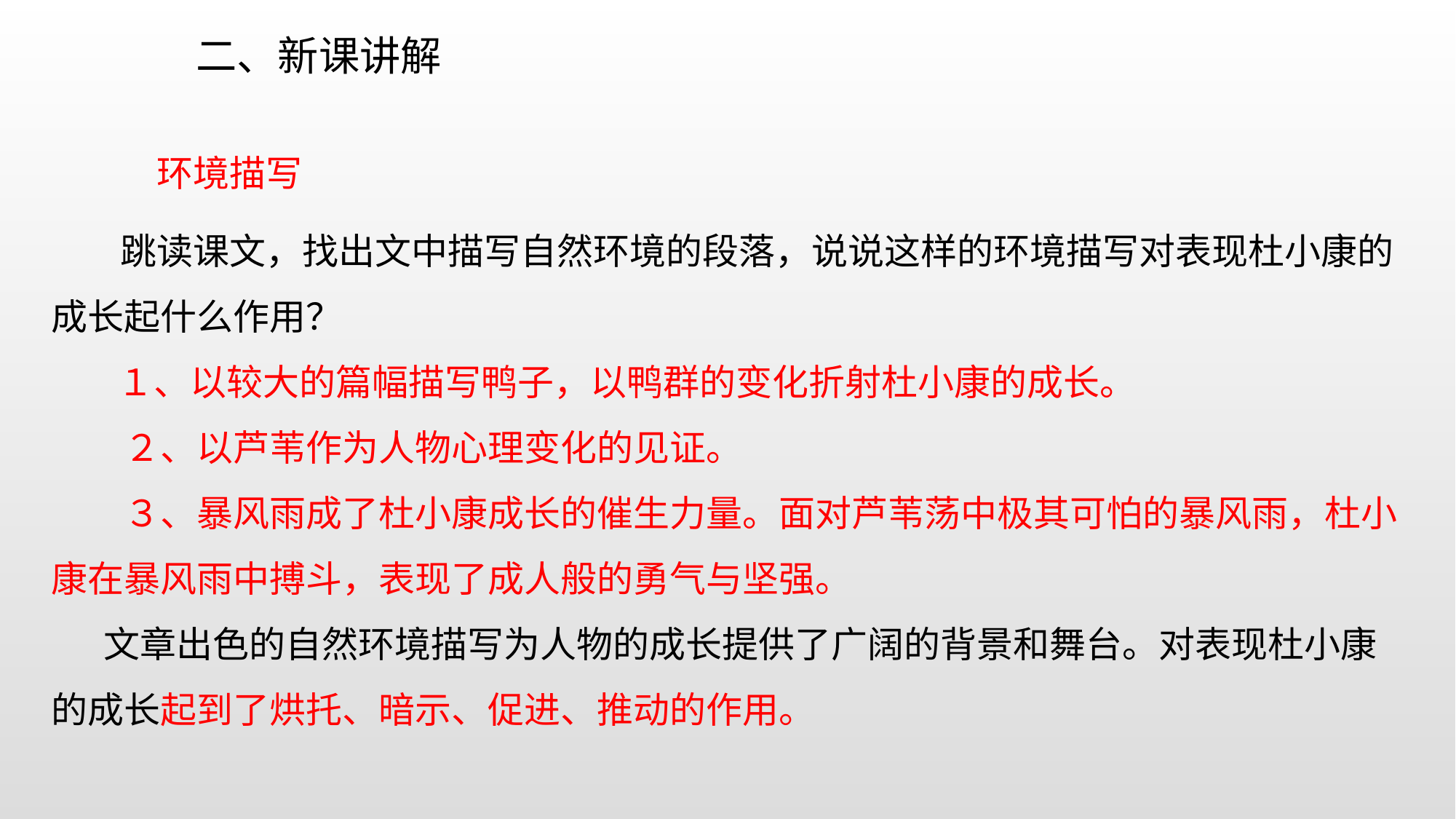

二、新课讲解

环境描写
　    跳读课文，找出文中描写自然环境的段落，说说这样的环境描写对表现杜小康的成长起什么作用？
       １、以较大的篇幅描写鸭子，以鸭群的变化折射杜小康的成长。
　　２、以芦苇作为人物心理变化的见证。
　　３、暴风雨成了杜小康成长的催生力量。面对芦苇荡中极其可怕的暴风雨，杜小康在暴风雨中搏斗，表现了成人般的勇气与坚强。
　  文章出色的自然环境描写为人物的成长提供了广阔的背景和舞台。对表现杜小康的成长起到了烘托、暗示、促进、推动的作用。